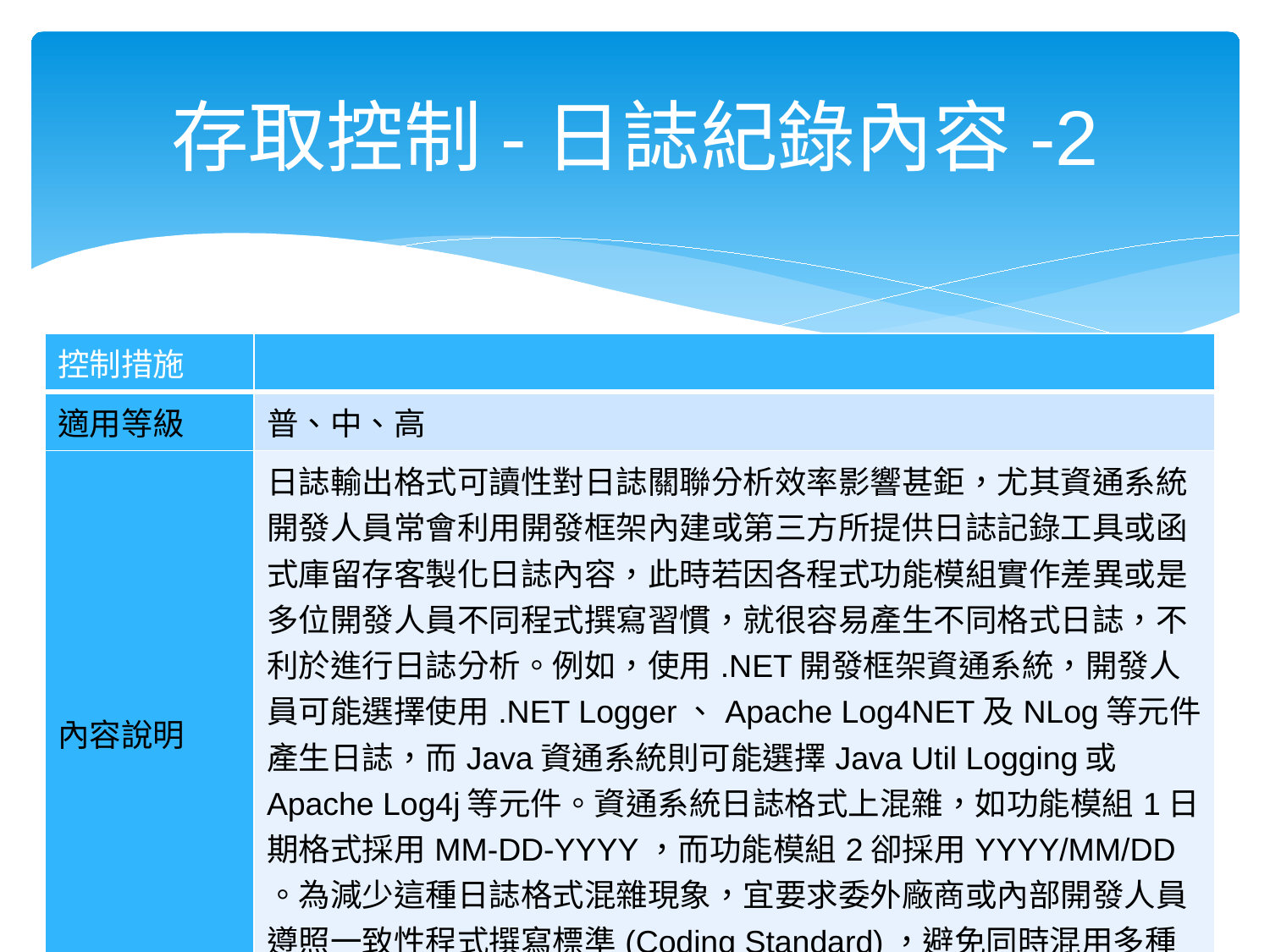

# 存取控制-日誌紀錄內容-2
| 控制措施 |  |
| --- | --- |
| 適用等級 | 普、中、高 |
| 內容說明 | 日誌輸出格式可讀性對日誌關聯分析效率影響甚鉅，尤其資通系統開發人員常會利用開發框架內建或第三方所提供日誌記錄工具或函式庫留存客製化日誌內容，此時若因各程式功能模組實作差異或是多位開發人員不同程式撰寫習慣，就很容易產生不同格式日誌，不利於進行日誌分析。例如，使用.NET開發框架資通系統，開發人員可能選擇使用.NET Logger、Apache Log4NET及NLog等元件產生日誌，而Java資通系統則可能選擇Java Util Logging或Apache Log4j等元件。資通系統日誌格式上混雜，如功能模組1日期格式採用MM-DD-YYYY，而功能模組2卻採用YYYY/MM/DD。為減少這種日誌格式混雜現象，宜要求委外廠商或內部開發人員遵照一致性程式撰寫標準(Coding Standard)，避免同時混用多種日誌框架與不同格式，以確保日誌內容品質。 |